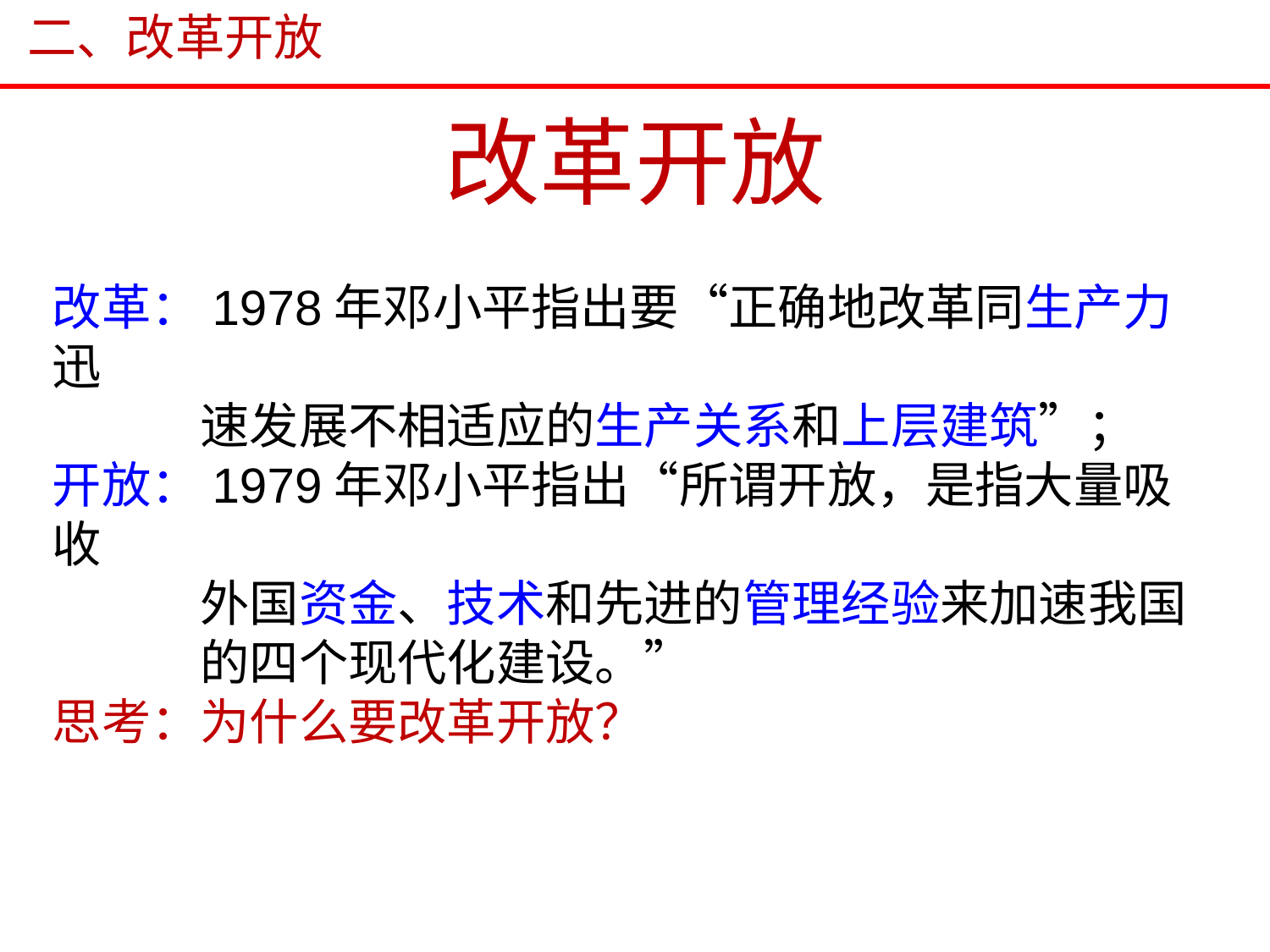

二、改革开放
改革开放

改革：1978年邓小平指出要“正确地改革同生产力迅
　　　速发展不相适应的生产关系和上层建筑”；
开放：1979年邓小平指出“所谓开放，是指大量吸收
　　　外国资金、技术和先进的管理经验来加速我国
　　　的四个现代化建设。”
思考：为什么要改革开放？